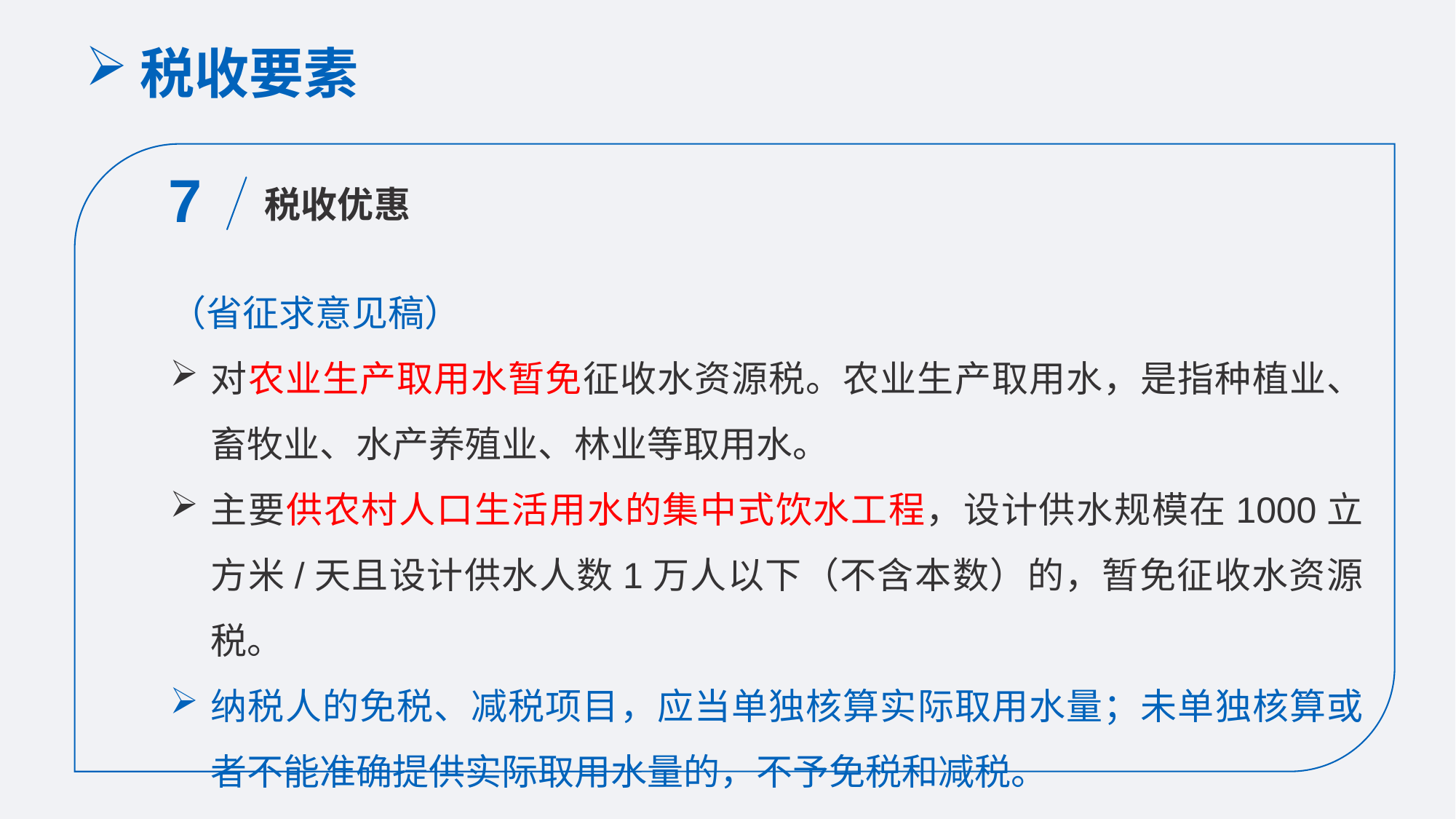

税收要素

7
税收优惠
（省征求意见稿）
对农业生产取用水暂免征收水资源税。农业生产取用水，是指种植业、畜牧业、水产养殖业、林业等取用水。
主要供农村人口生活用水的集中式饮水工程，设计供水规模在1000立方米/天且设计供水人数1万人以下（不含本数）的，暂免征收水资源税。
纳税人的免税、减税项目，应当单独核算实际取用水量；未单独核算或者不能准确提供实际取用水量的，不予免税和减税。